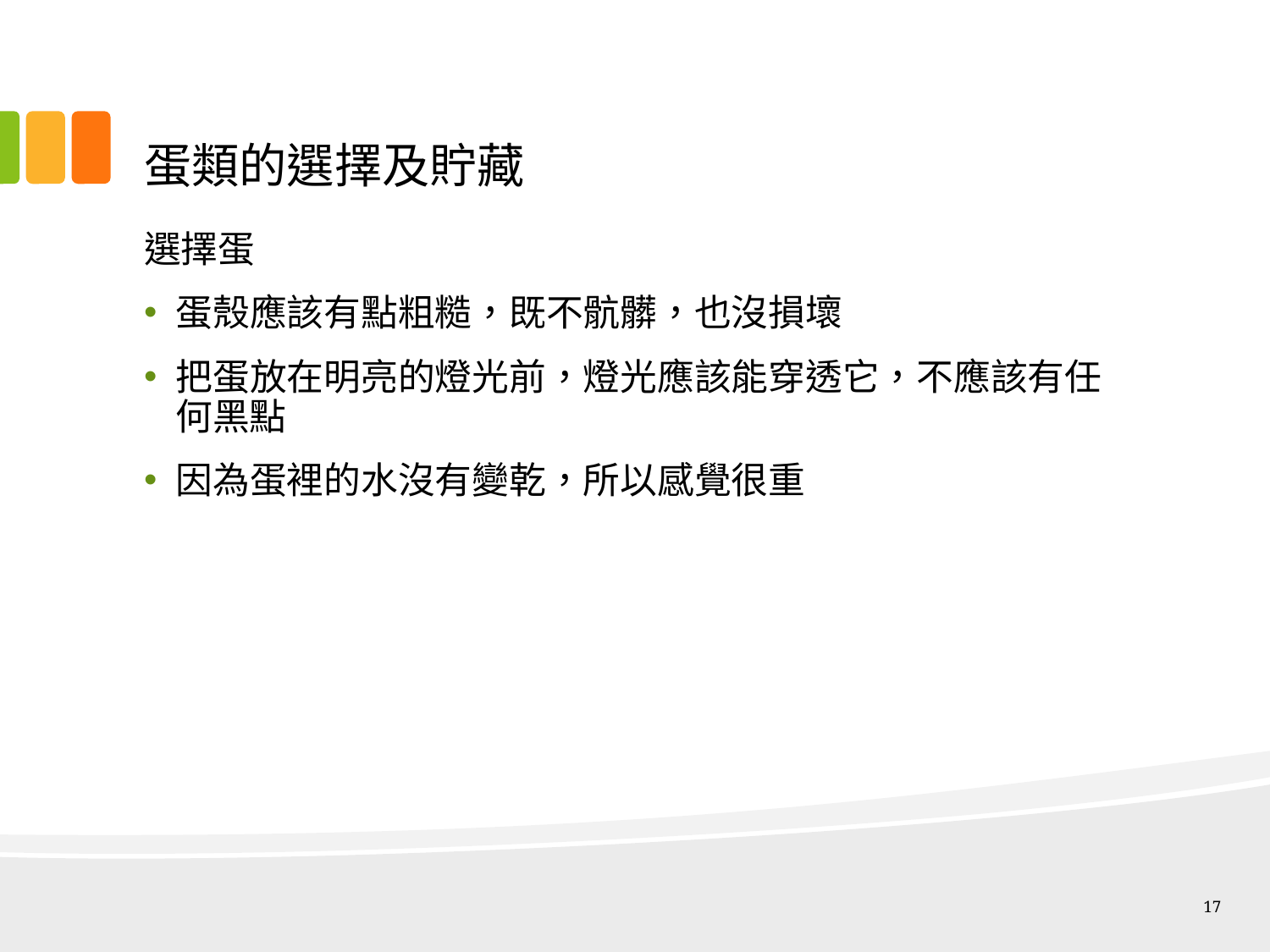

# 蛋類的選擇及貯藏
選擇蛋
蛋殼應該有點粗糙，既不骯髒，也沒損壞
把蛋放在明亮的燈光前，燈光應該能穿透它，不應該有任何黑點
因為蛋裡的水沒有變乾，所以感覺很重
17